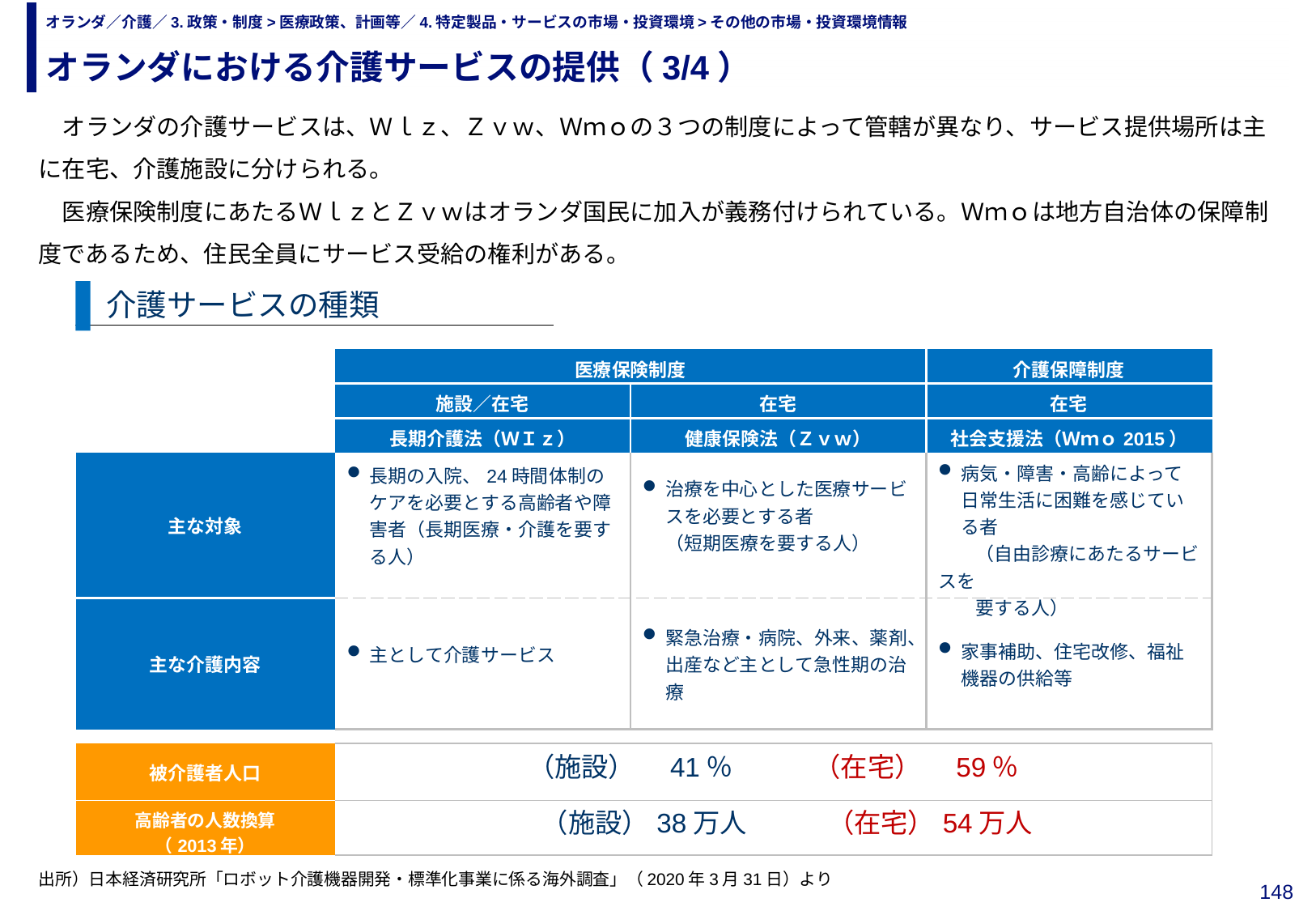

オランダにおける介護サービスの提供（3/4）
# オランダ／介護／3.政策・制度>医療政策、計画等／4.特定製品・サービスの市場・投資環境>その他の市場・投資環境情報
　オランダの介護サービスは、Ｗｌｚ、Ｚｖｗ、Ｗｍｏの３つの制度によって管轄が異なり、サービス提供場所は主に在宅、介護施設に分けられる。
　医療保険制度にあたるＷｌｚとＺｖｗはオランダ国民に加入が義務付けられている。Ｗｍｏは地方自治体の保障制度であるため、住民全員にサービス受給の権利がある。
介護サービスの種類

|  | 医療保険制度 |  | 介護保障制度 |
| --- | --- | --- | --- |
|  | 施設／在宅 | 在宅 | 在宅 |
|  | 長期介護法（ＷＩｚ） | 健康保険法（Ｚｖｗ） | 社会支援法（Ｗｍｏ2015） |
| 主な対象 | 長期の入院、24時間体制のケアを必要とする高齢者や障害者（長期医療・介護を要する人） | 治療を中心とした医療サービスを必要とする者 　 （短期医療を要する人） | 病気・障害・高齢によって日常生活に困難を感じている者 　　（自由診療にあたるサービスを 　　要する人） |
| 主な介護内容 | 主として介護サービス | 緊急治療・病院、外来、薬剤、出産など主として急性期の治療 | 家事補助、住宅改修、福祉機器の供給等 |
|  |  |  |  |
| 被介護者人口 | （施設）　41％　　　（在宅）　59％ |  |  |
| 高齢者の人数換算 （2013年） | （施設）38万人　　　（在宅）54万人 |  |  |
出所）日本経済研究所「ロボット介護機器開発・標準化事業に係る海外調査」（2020年3月31日）より